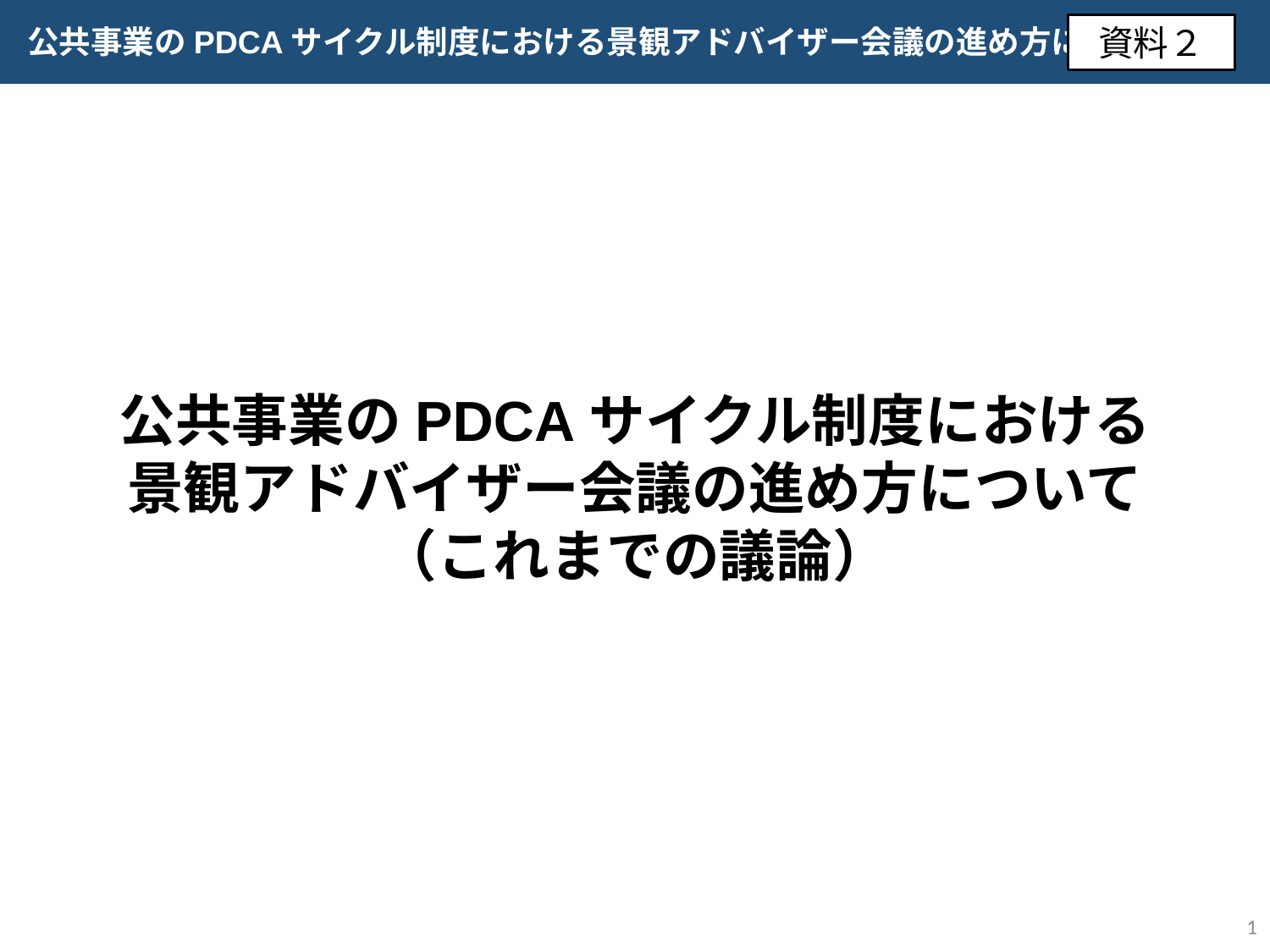

公共事業のPDCAサイクル制度における景観アドバイザー会議の進め方について
資料２
公共事業のPDCAサイクル制度における
景観アドバイザー会議の進め方について
（これまでの議論）
1